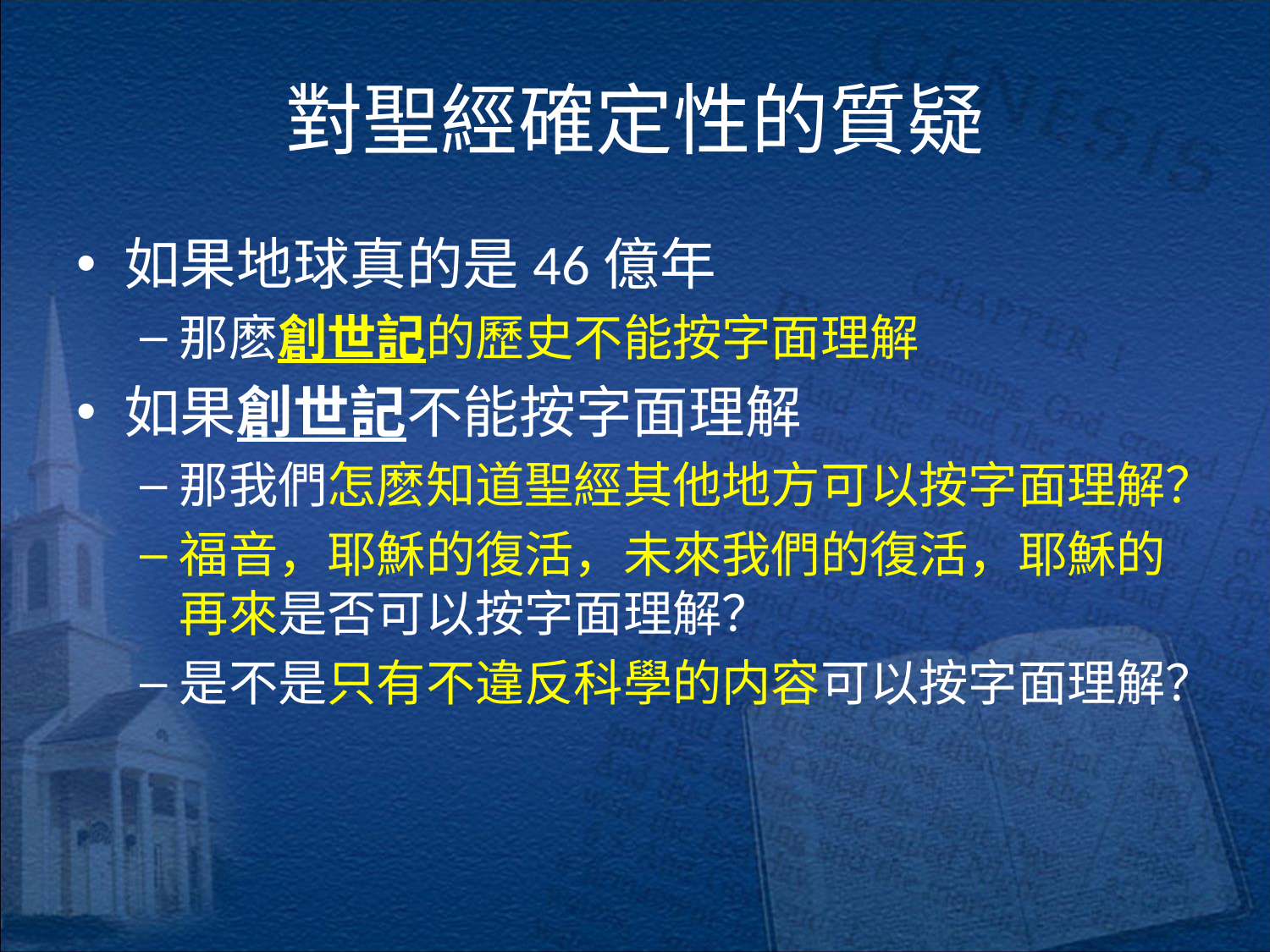

# 對聖經確定性的質疑
如果地球真的是46億年
那麽創世記的歷史不能按字面理解
如果創世記不能按字面理解
那我們怎麽知道聖經其他地方可以按字面理解？
福音，耶穌的復活，未來我們的復活，耶穌的再來是否可以按字面理解？
是不是只有不違反科學的内容可以按字面理解？